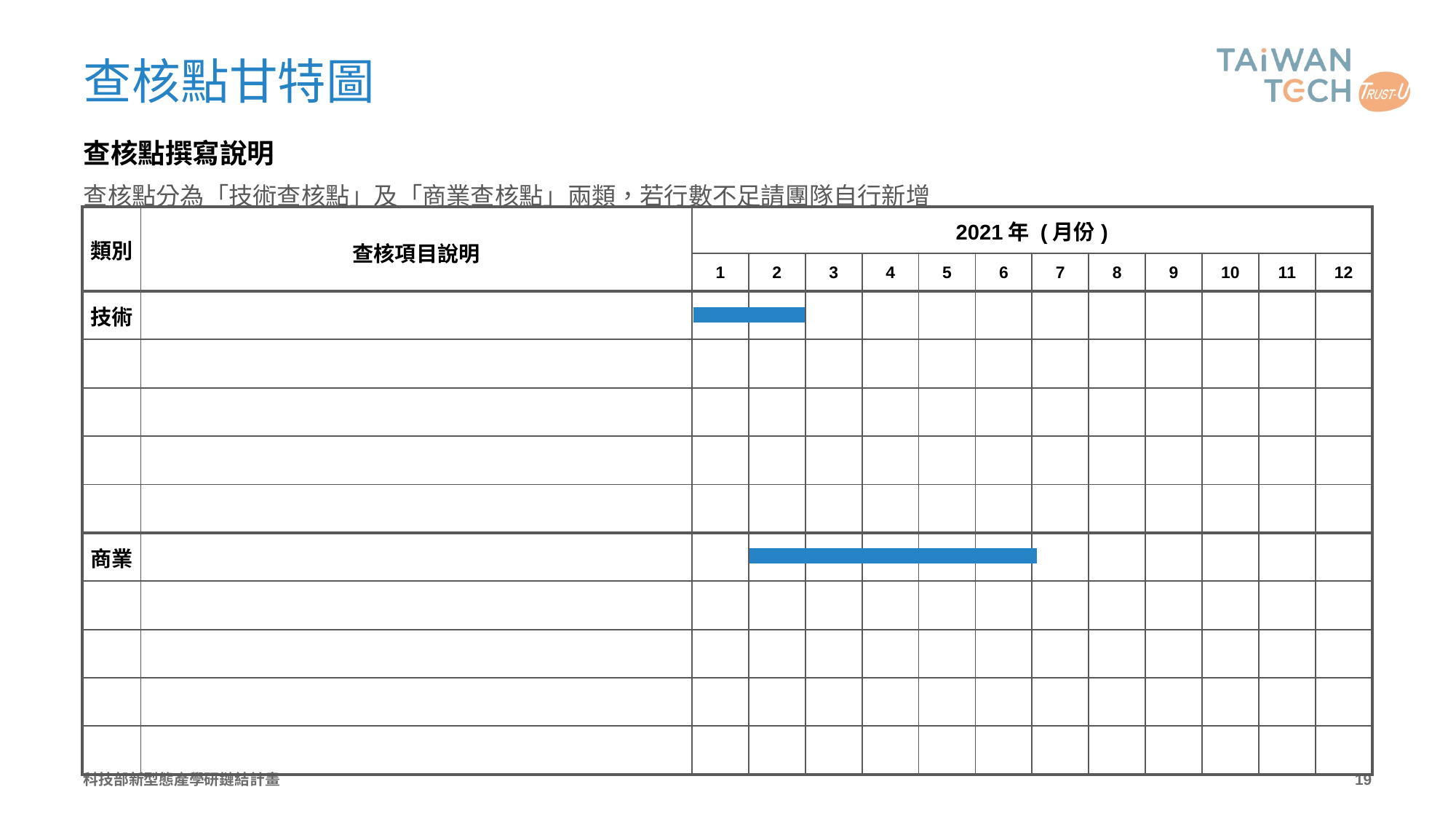

# 查核點甘特圖
查核點撰寫說明
查核點分為「技術查核點」及「商業查核點」兩類，若行數不足請團隊自行新增
| 類別 | 查核項目說明 | 2021年 (月份) |  |  |  |  |  |  |  |  |  |  |  |
| --- | --- | --- | --- | --- | --- | --- | --- | --- | --- | --- | --- | --- | --- |
|  |  | 1 | 2 | 3 | 4 | 5 | 6 | 7 | 8 | 9 | 10 | 11 | 12 |
| 技術 |  |  |  |  |  |  |  |  |  |  |  |  |  |
|  |  |  |  |  |  |  |  |  |  |  |  |  |  |
|  |  |  |  |  |  |  |  |  |  |  |  |  |  |
|  |  |  |  |  |  |  |  |  |  |  |  |  |  |
|  |  |  |  |  |  |  |  |  |  |  |  |  |  |
| 商業 |  |  |  |  |  |  |  |  |  |  |  |  |  |
|  |  |  |  |  |  |  |  |  |  |  |  |  |  |
|  |  |  |  |  |  |  |  |  |  |  |  |  |  |
|  |  |  |  |  |  |  |  |  |  |  |  |  |  |
|  |  |  |  |  |  |  |  |  |  |  |  |  |  |
科技部新型態產學研鏈結計畫
19